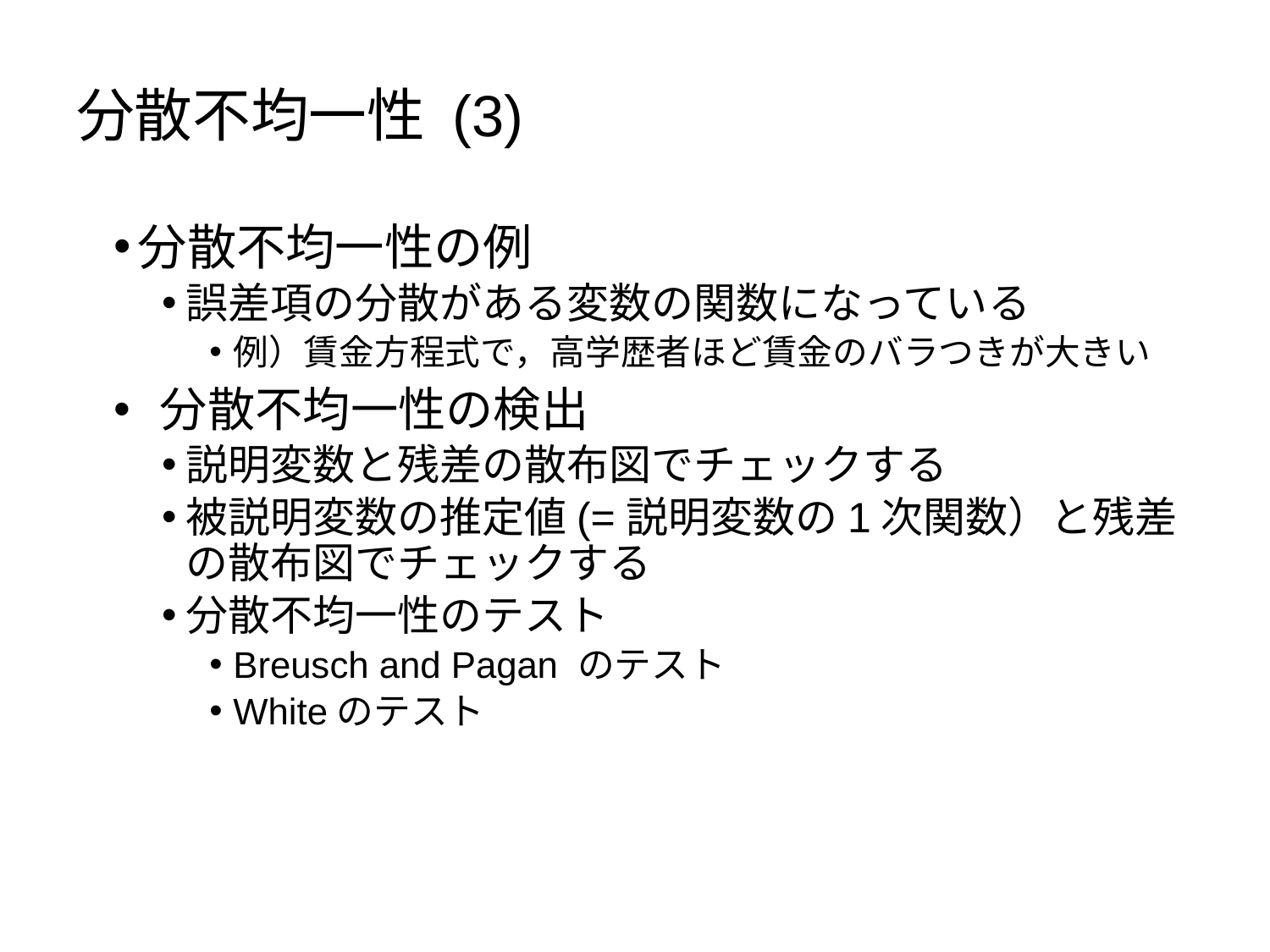

# 分散不均一性 (3)
分散不均一性の例
誤差項の分散がある変数の関数になっている
例）賃金方程式で，高学歴者ほど賃金のバラつきが大きい
 分散不均一性の検出
説明変数と残差の散布図でチェックする
被説明変数の推定値(=説明変数の1次関数）と残差の散布図でチェックする
分散不均一性のテスト
Breusch and Pagan のテスト
Whiteのテスト